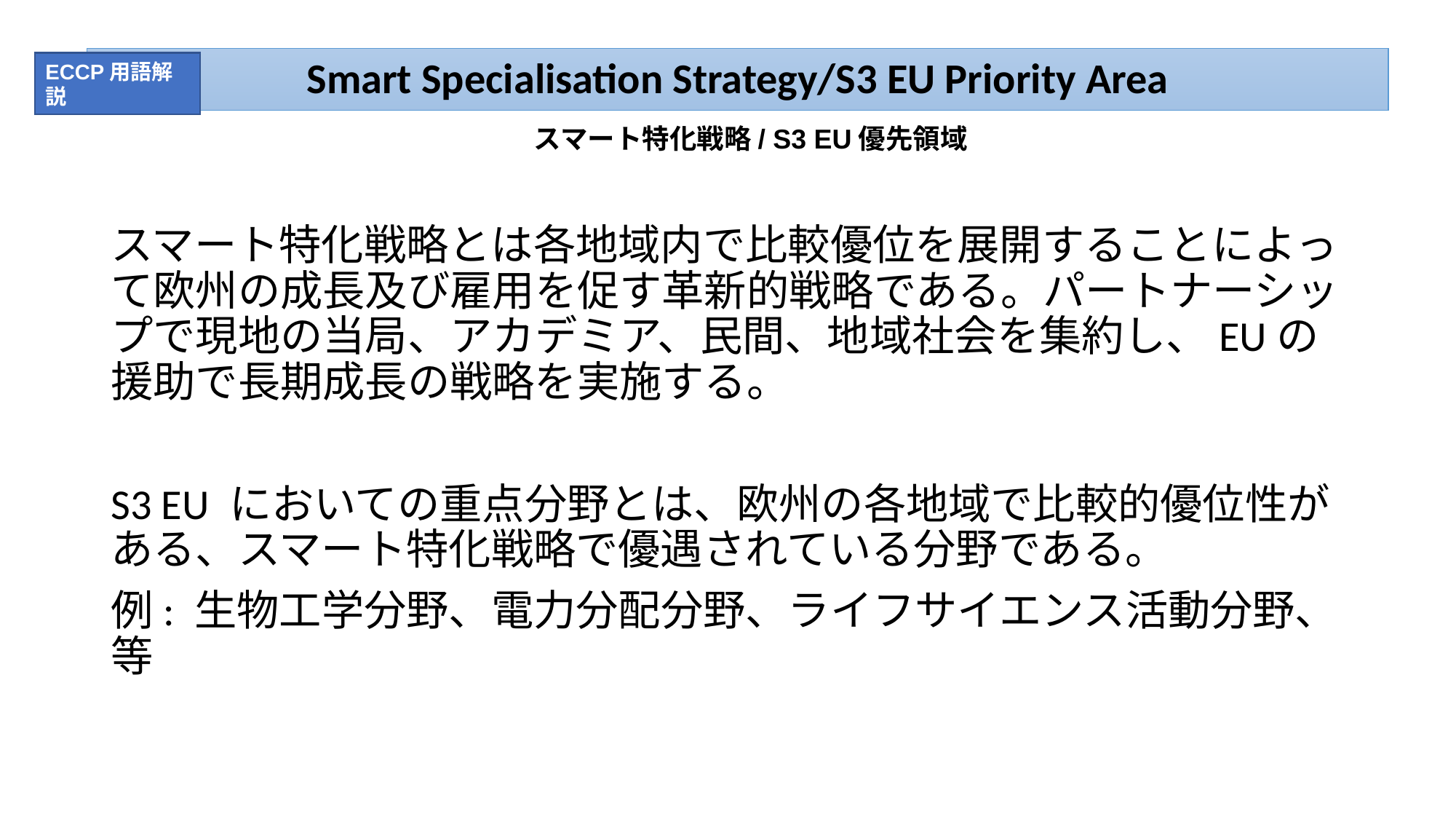

# Smart Specialisation Strategy/S3 EU Priority Area
ECCP用語解説
スマート特化戦略/ S3 EU優先領域

スマート特化戦略とは各地域内で比較優位を展開することによって欧州の成長及び雇用を促す革新的戦略である。パートナーシップで現地の当局、アカデミア、民間、地域社会を集約し、EUの援助で長期成長の戦略を実施する。

S3 EU においての重点分野とは、欧州の各地域で比較的優位性がある、スマート特化戦略で優遇されている分野である。
例: 生物工学分野、電力分配分野、ライフサイエンス活動分野、等